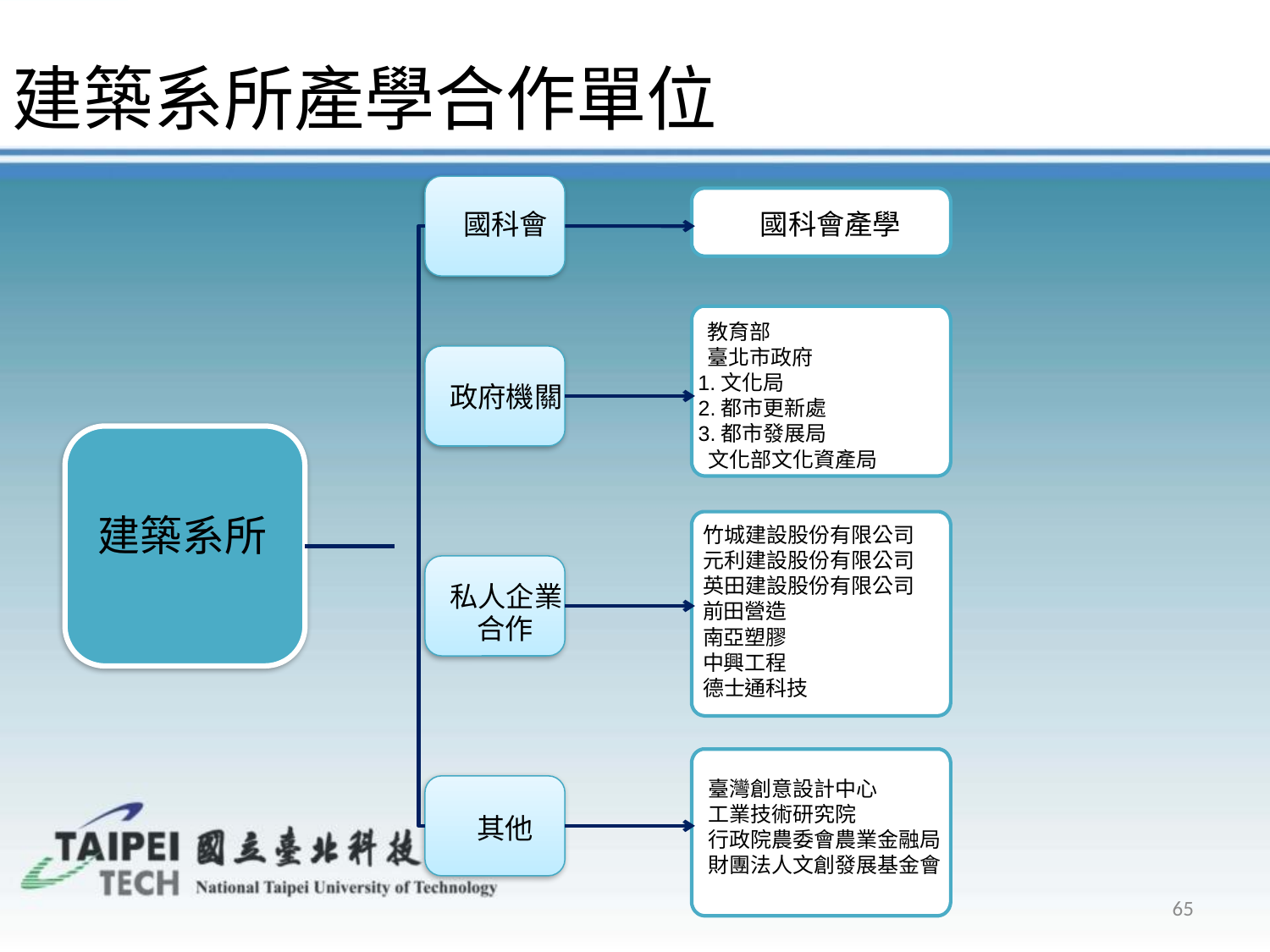

建築系所產學合作單位

國科會
國科會產學

  教育部
  臺北市政府

 1.文化局
政府機關
 2.都市更新處
 3.都市發展局

建築系所
  文化部文化資產局

 竹城建設股份有限公司
 元利建設股份有限公司

 英田建設股份有限公司
私人企業
 前田營造
合作
 南亞塑膠
 中興工程
 德士通科技

  臺灣創意設計中心

  工業技術研究院
其他
  行政院農委會農業金融局
  財團法人文創發展基金會
65